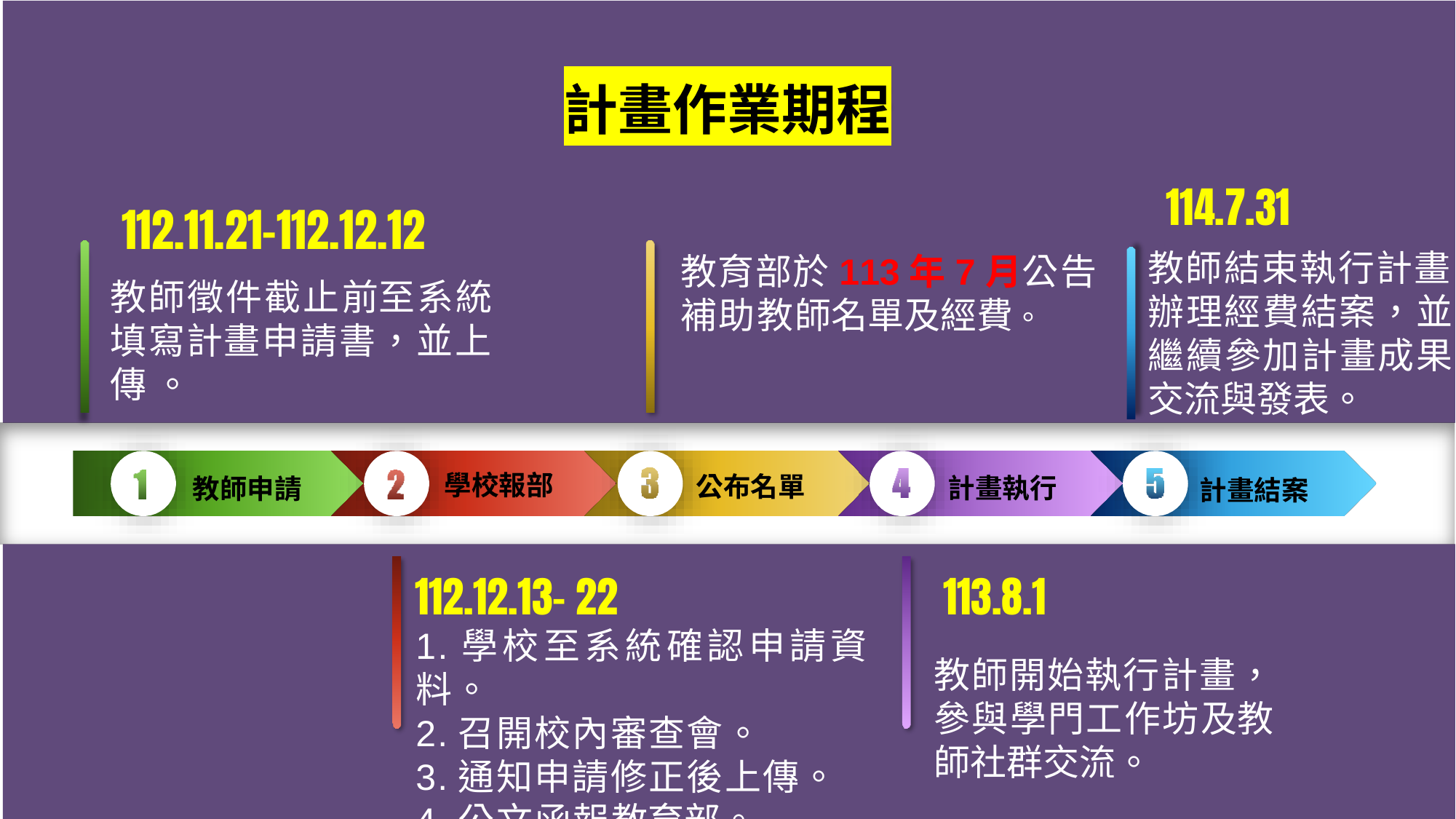

# 計畫作業期程
114.7.31
112.11.21-112.12.12

教師結束執行計畫，辦理經費結案，並繼續參加計畫成果交流與發表。

教育部於113年7月公告補助教師名單及經費。
教師徵件截止前至系統填寫計畫申請書，並上傳 。

學校報部

公布名單

計畫執行
教師申請
計畫結案

112.12.13- 22
113.8.1
1.學校至系統確認申請資料。
2.召開校內審查會。
3.通知申請修正後上傳。
4.公文函報教育部。
教師開始執行計畫， 參與學門工作坊及教師社群交流。